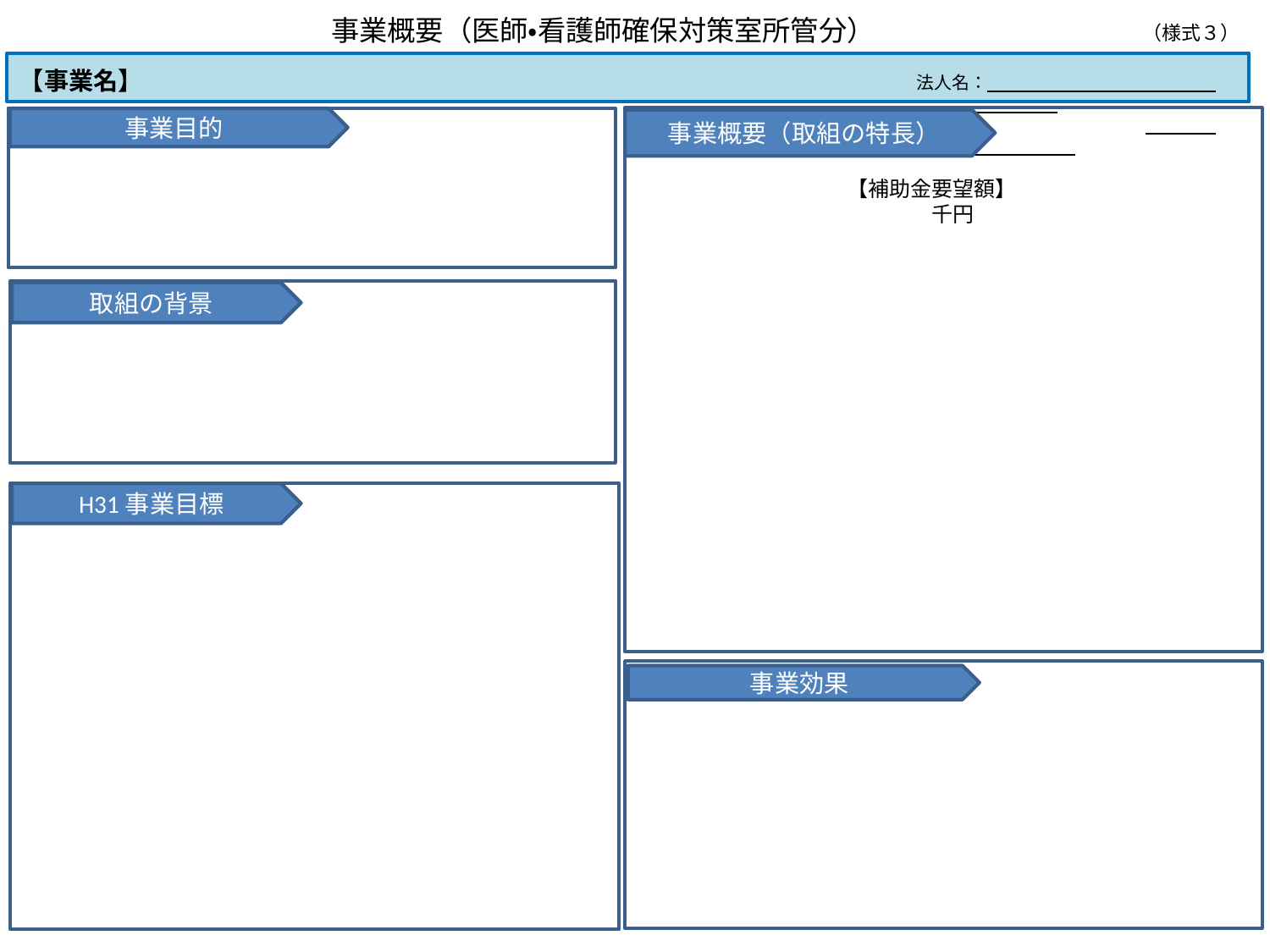

事業概要（医師・看護師確保対策室所管分）
（様式３）
【事業名】
法人名：

事業目的
事業概要（取組の特長）
【補助金要望額】　　　　　　　　　　　　　　千円

取組の背景

H31事業目標

事業効果